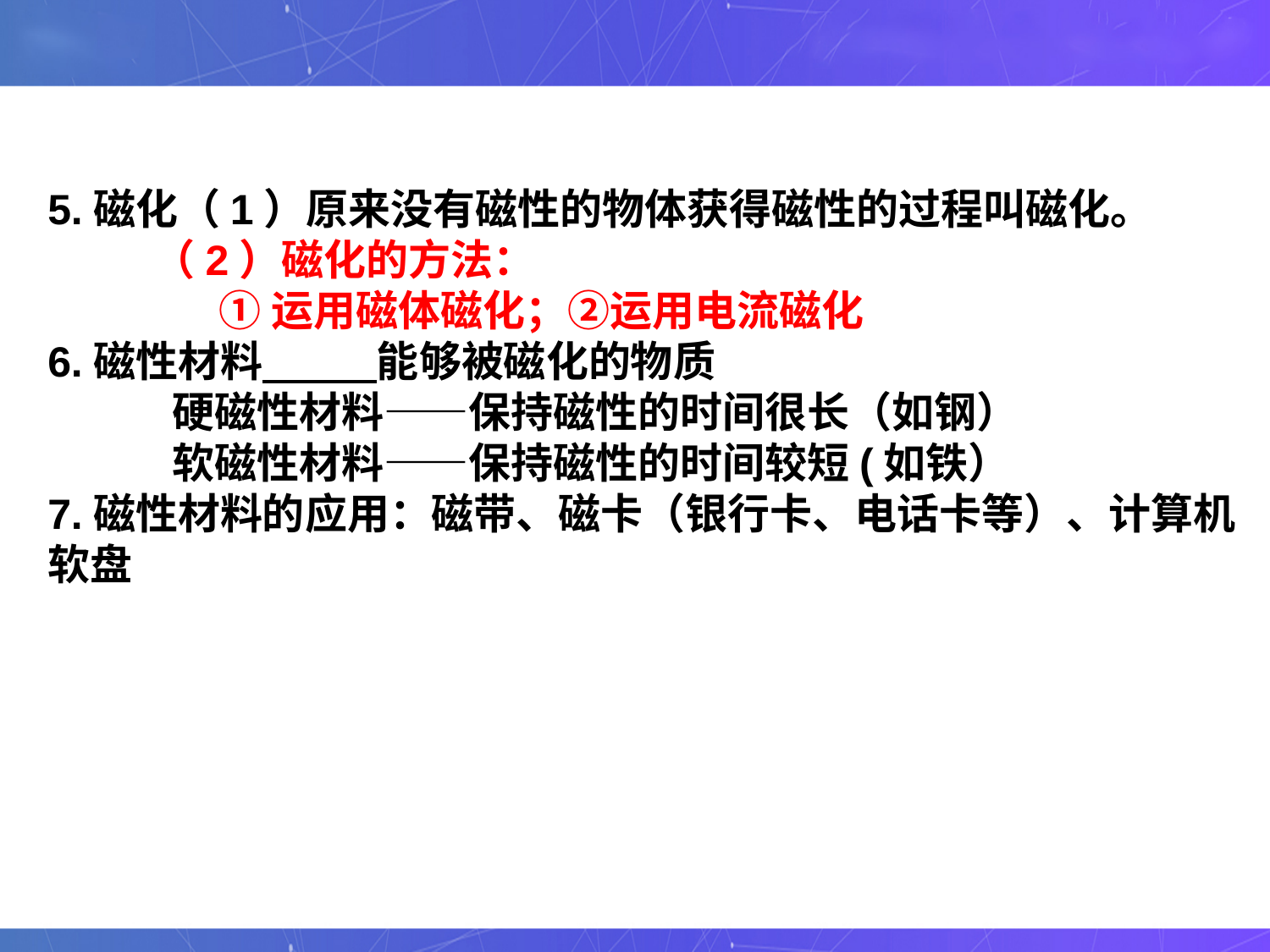

5.磁化（1）原来没有磁性的物体获得磁性的过程叫磁化。
          （2）磁化的方法：
                  ①运用磁体磁化；②运用电流磁化
6.磁性材料            能够被磁化的物质
            硬磁性材料——保持磁性的时间很长（如钢）
            软磁性材料——保持磁性的时间较短(如铁）
7.磁性材料的应用：磁带、磁卡（银行卡、电话卡等）、计算机软盘